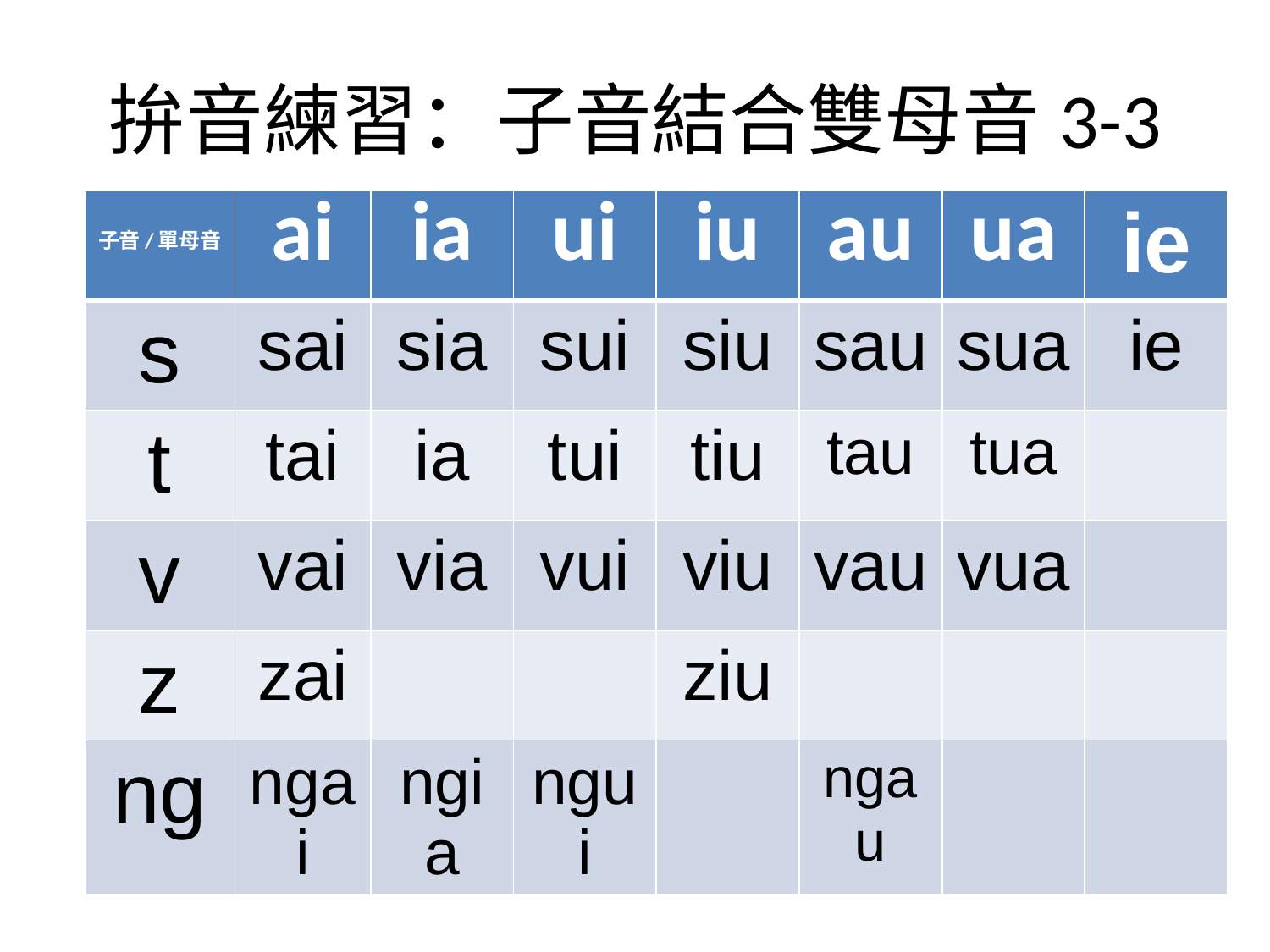

# 拚音練習：子音結合雙母音3-3
| 子音/單母音 | ai | ia | ui | iu | au | ua | ie |
| --- | --- | --- | --- | --- | --- | --- | --- |
| s | sai | sia | sui | siu | sau | sua | ie |
| t | tai | ia | tui | tiu | tau | tua |  |
| v | vai | via | vui | viu | vau | vua |  |
| z | zai |  |  | ziu |  |  |  |
| ng | ngai | ngia | ngui |  | ngau |  |  |